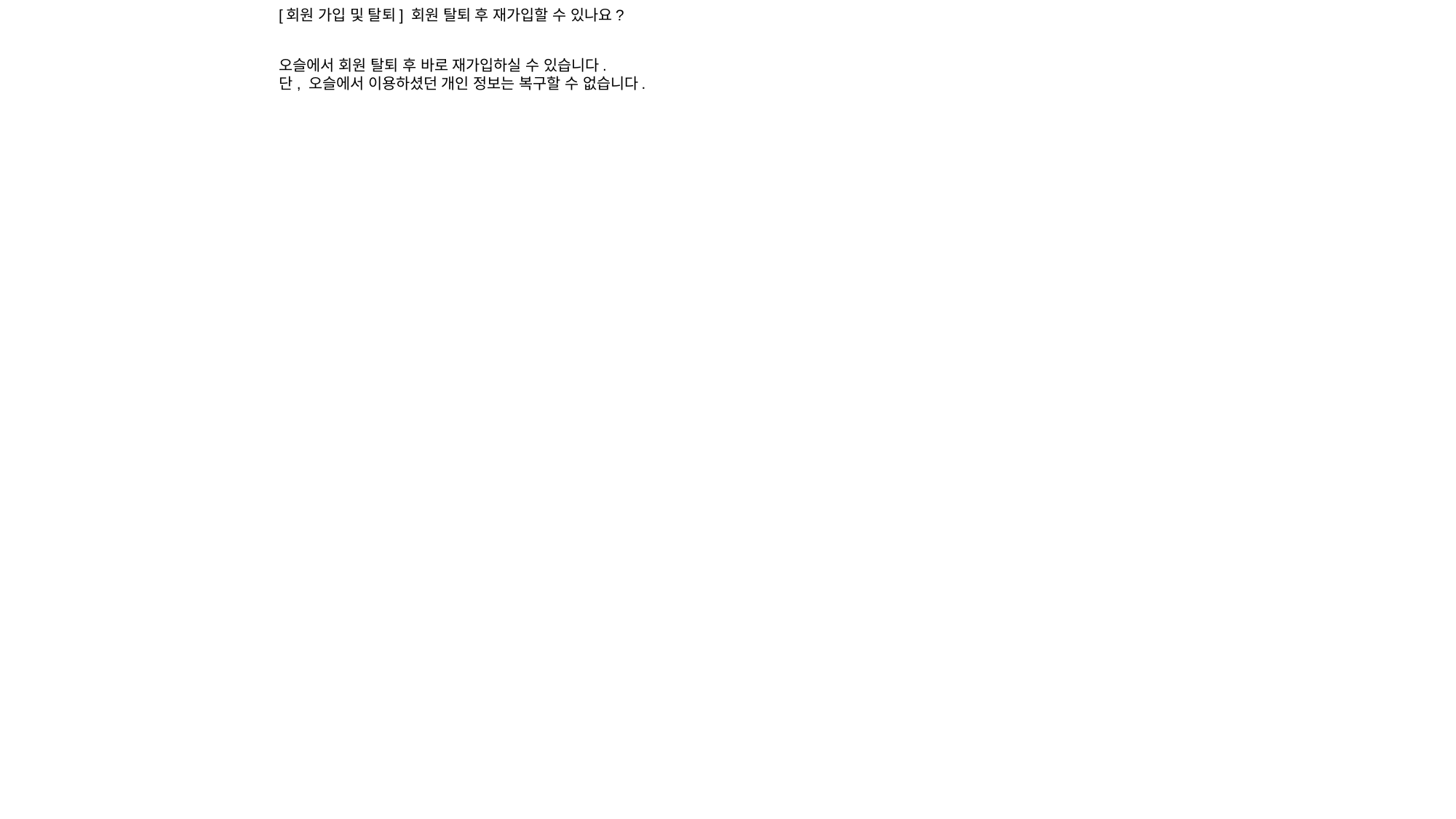

[회원 가입 및 탈퇴] 회원 탈퇴 후 재가입할 수 있나요?
오슬에서 회원 탈퇴 후 바로 재가입하실 수 있습니다.
단, 오슬에서 이용하셨던 개인 정보는 복구할 수 없습니다.